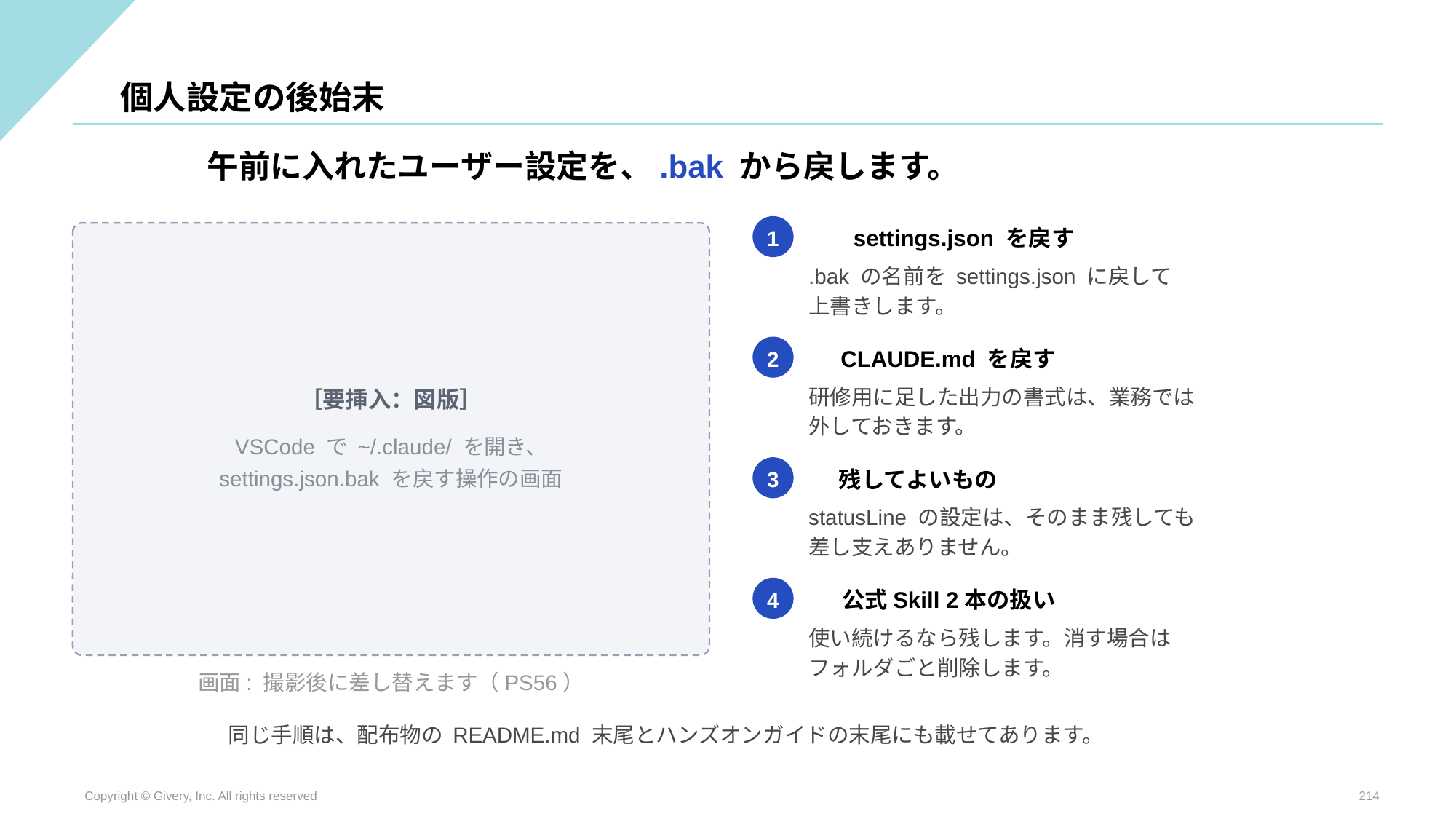

個人設定の後始末

午前に入れたユーザー設定を、.bak から戻します。

settings.json を戻す
1
.bak の名前を settings.json に戻して
上書きします。

CLAUDE.md を戻す
2
研修用に足した出力の書式は、業務では
外しておきます。
［要挿入：図版］
VSCode で ~/.claude/ を開き、
settings.json.bak を戻す操作の画面

残してよいもの
3
statusLine の設定は、そのまま残しても
差し支えありません。

公式Skill 2本の扱い
4
使い続けるなら残します。消す場合は
フォルダごと削除します。
画面: 撮影後に差し替えます（PS56）
同じ手順は、配布物の README.md 末尾とハンズオンガイドの末尾にも載せてあります。
Copyright © Givery, Inc. All rights reserved
214